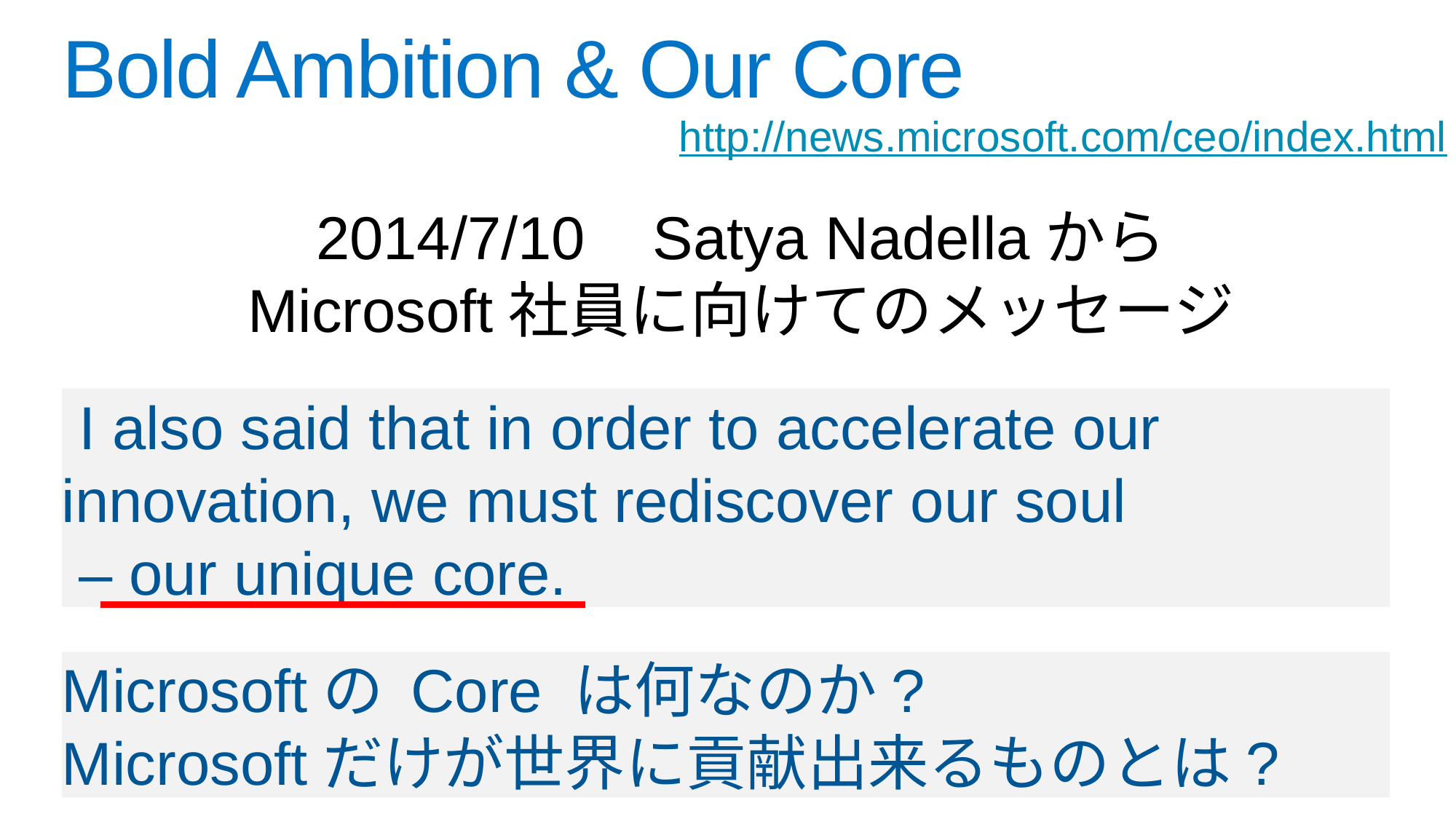

# Bold Ambition & Our Core
http://news.microsoft.com/ceo/index.html
2014/7/10    Satya Nadellaから
Microsoft社員に向けてのメッセージ
 I also said that in order to accelerate our innovation, we must rediscover our soul
 – our unique core.
Microsoftの Core は何なのか?
Microsoftだけが世界に貢献出来るものとは?